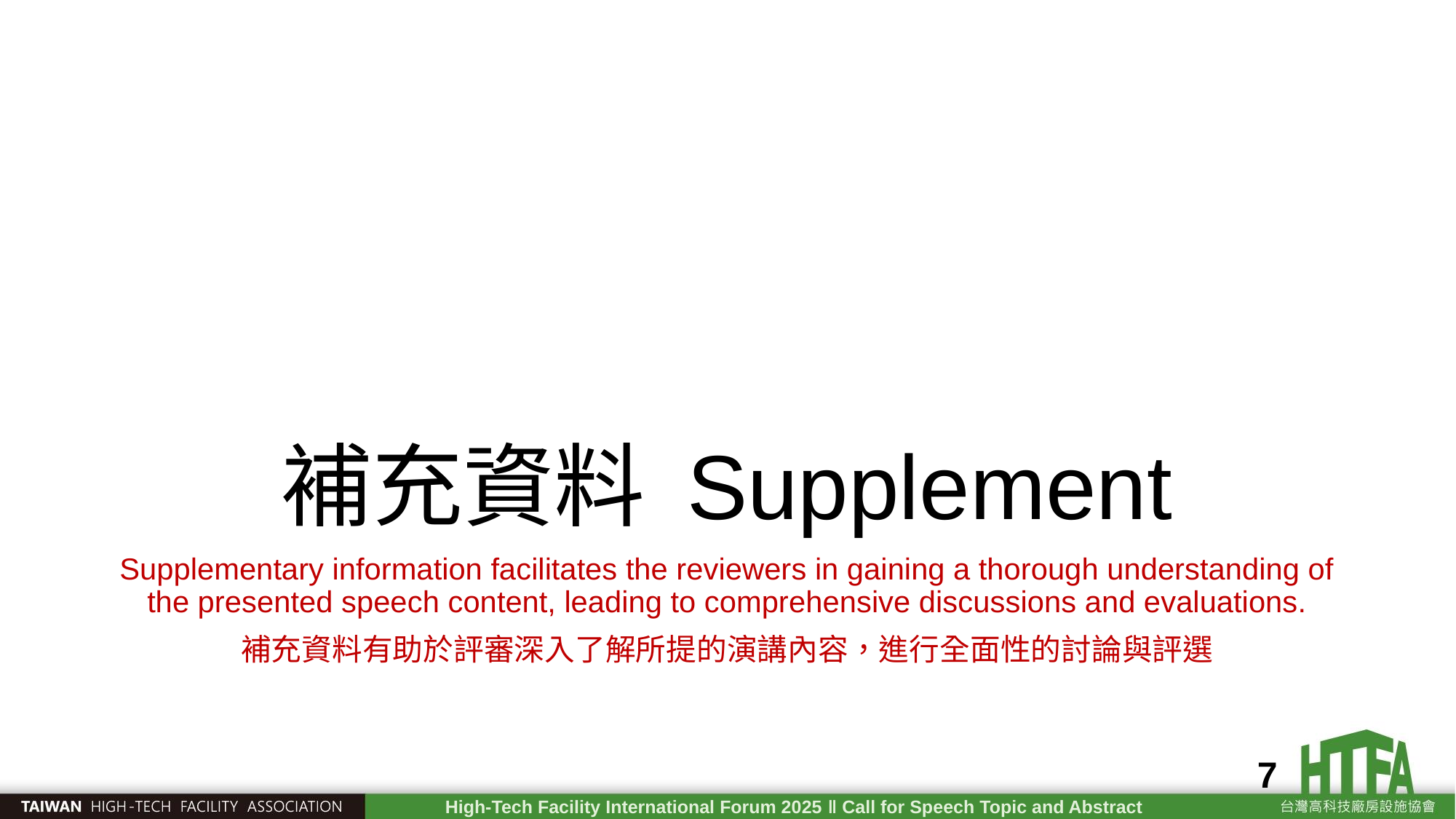

# 補充資料 Supplement
Supplementary information facilitates the reviewers in gaining a thorough understanding of the presented speech content, leading to comprehensive discussions and evaluations.
補充資料有助於評審深入了解所提的演講內容，進行全面性的討論與評選